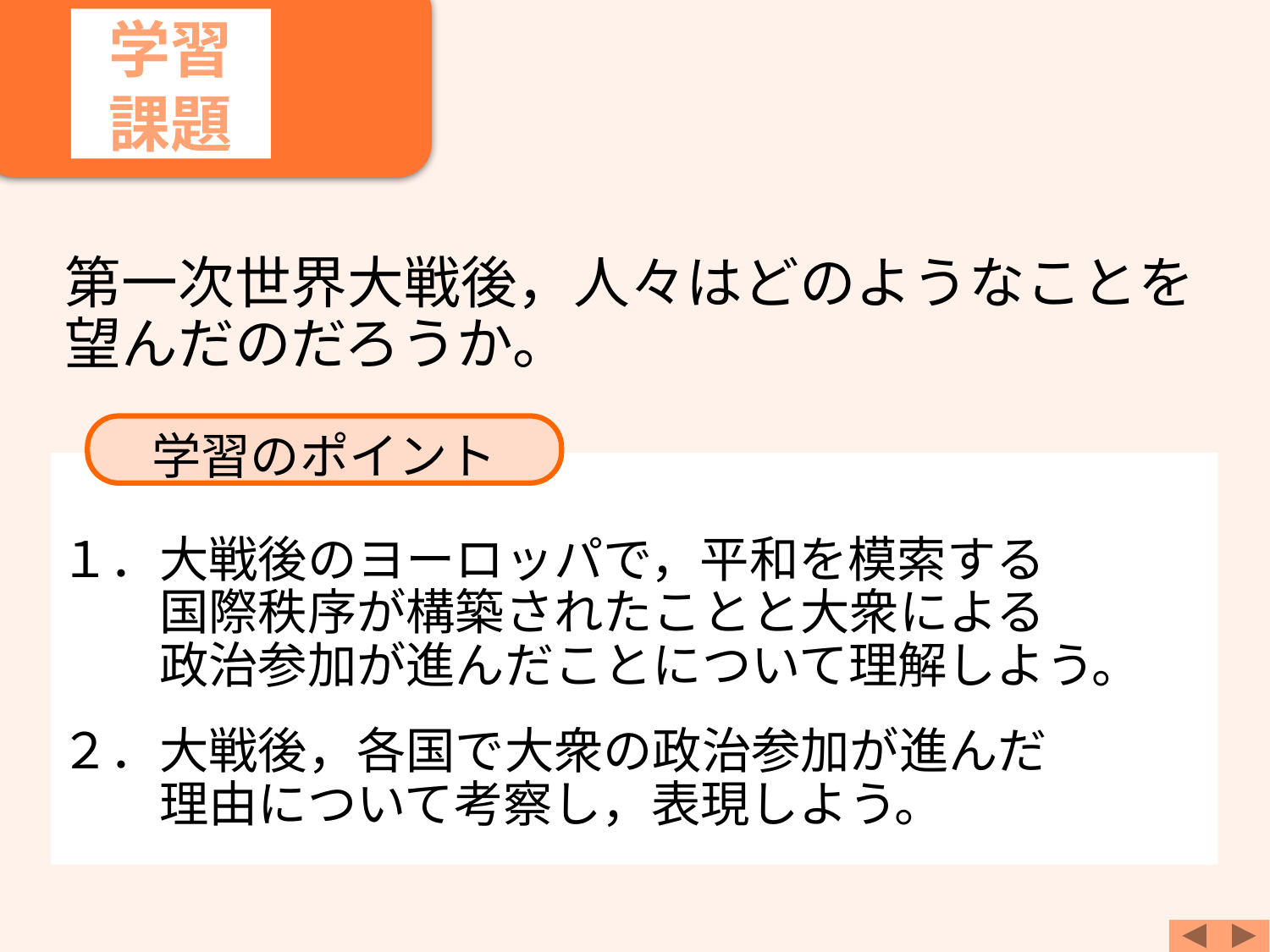

学習
課題
第一次世界大戦後，人々はどのようなことを望んだのだろうか。
学習のポイント
１．大戦後のヨーロッパで，平和を模索する
　　国際秩序が構築されたことと大衆による
　　政治参加が進んだことについて理解しよう。
２．大戦後，各国で大衆の政治参加が進んだ
　　理由について考察し，表現しよう。